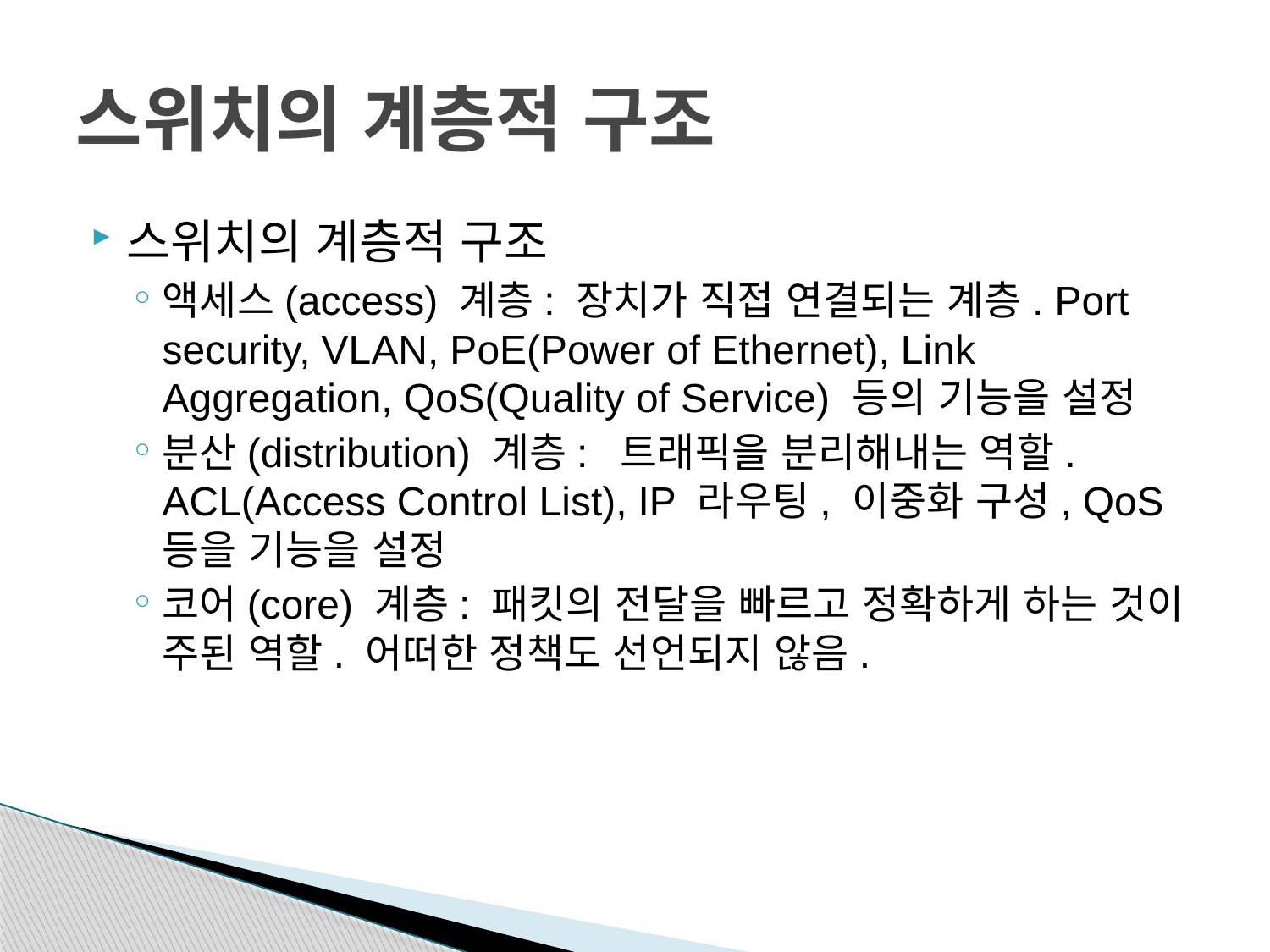

# 스위치의 계층적 구조
스위치의 계층적 구조
액세스(access) 계층: 장치가 직접 연결되는 계층. Port security, VLAN, PoE(Power of Ethernet), Link Aggregation, QoS(Quality of Service) 등의 기능을 설정
분산(distribution) 계층:  트래픽을 분리해내는 역할. ACL(Access Control List), IP 라우팅, 이중화 구성, QoS 등을 기능을 설정
코어(core) 계층: 패킷의 전달을 빠르고 정확하게 하는 것이 주된 역할. 어떠한 정책도 선언되지 않음.